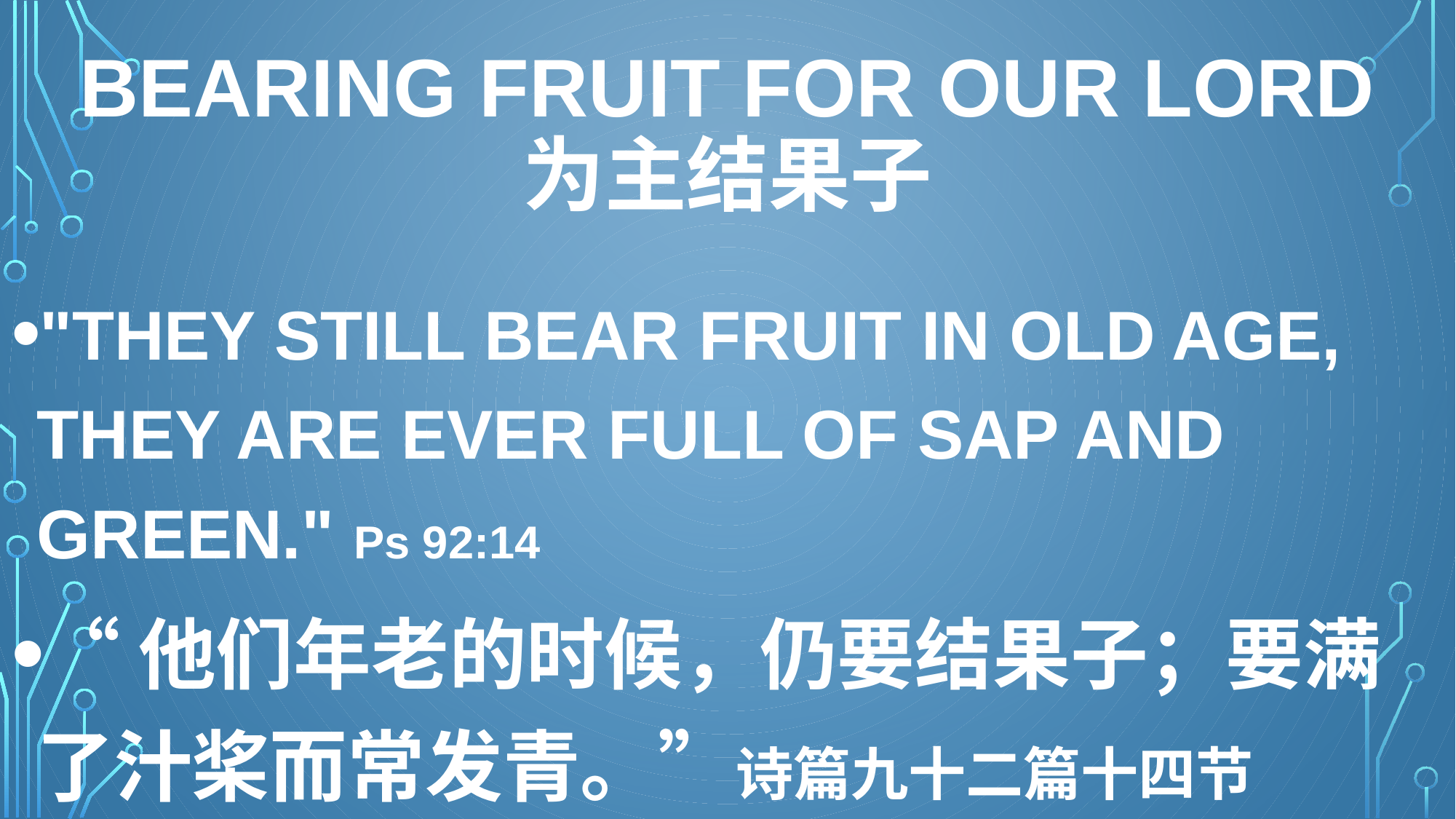

# BEARING FRUIT FOR OUR LORD 为主结果子
"THEY STILL BEAR FRUIT IN OLD AGE, THEY ARE EVER FULL OF SAP AND GREEN." Ps 92:14
“他们年老的时候，仍要结果子；要满了汁桨而常发青。”诗篇九十二篇十四节